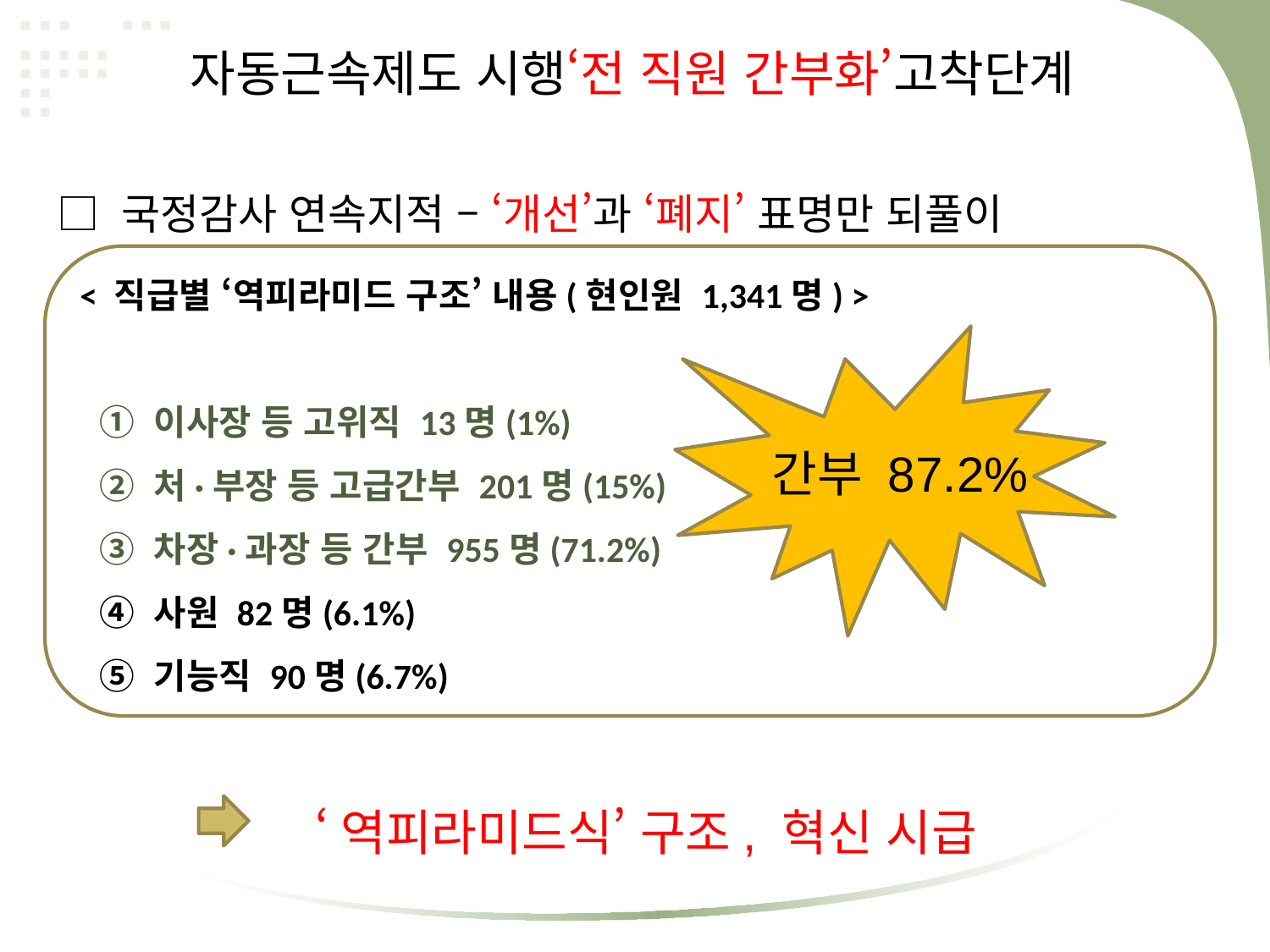

자동근속제도 시행‘전 직원 간부화’고착단계
□ 국정감사 연속지적 – ‘개선’과 ‘폐지’ 표명만 되풀이

< 직급별 ‘역피라미드 구조’ 내용(현인원 1,341명) >

  ① 이사장 등 고위직 13명(1%)
  ② 처·부장 등 고급간부 201명(15%)
  ③ 차장·과장 등 간부 955명(71.2%)
  ④ 사원 82명(6.1%)
  ⑤ 기능직 90명(6.7%)

간부 87.2%
‘역피라미드식’ 구조, 혁신 시급